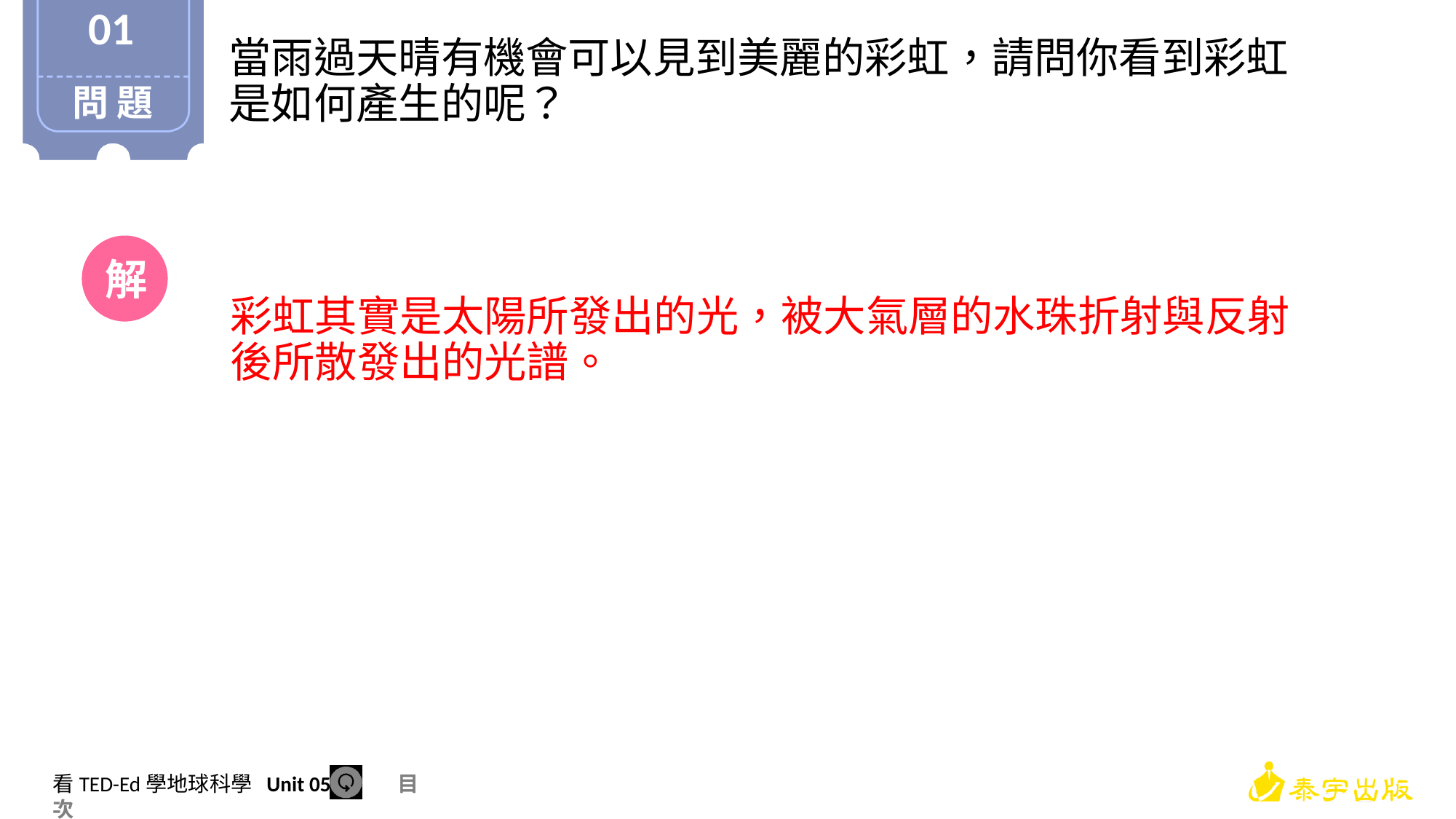

01
當雨過天晴有機會可以見到美麗的彩虹，請問你看到彩虹是如何產生的呢？

解
彩虹其實是太陽所發出的光，被大氣層的水珠折射與反射後所散發出的光譜。